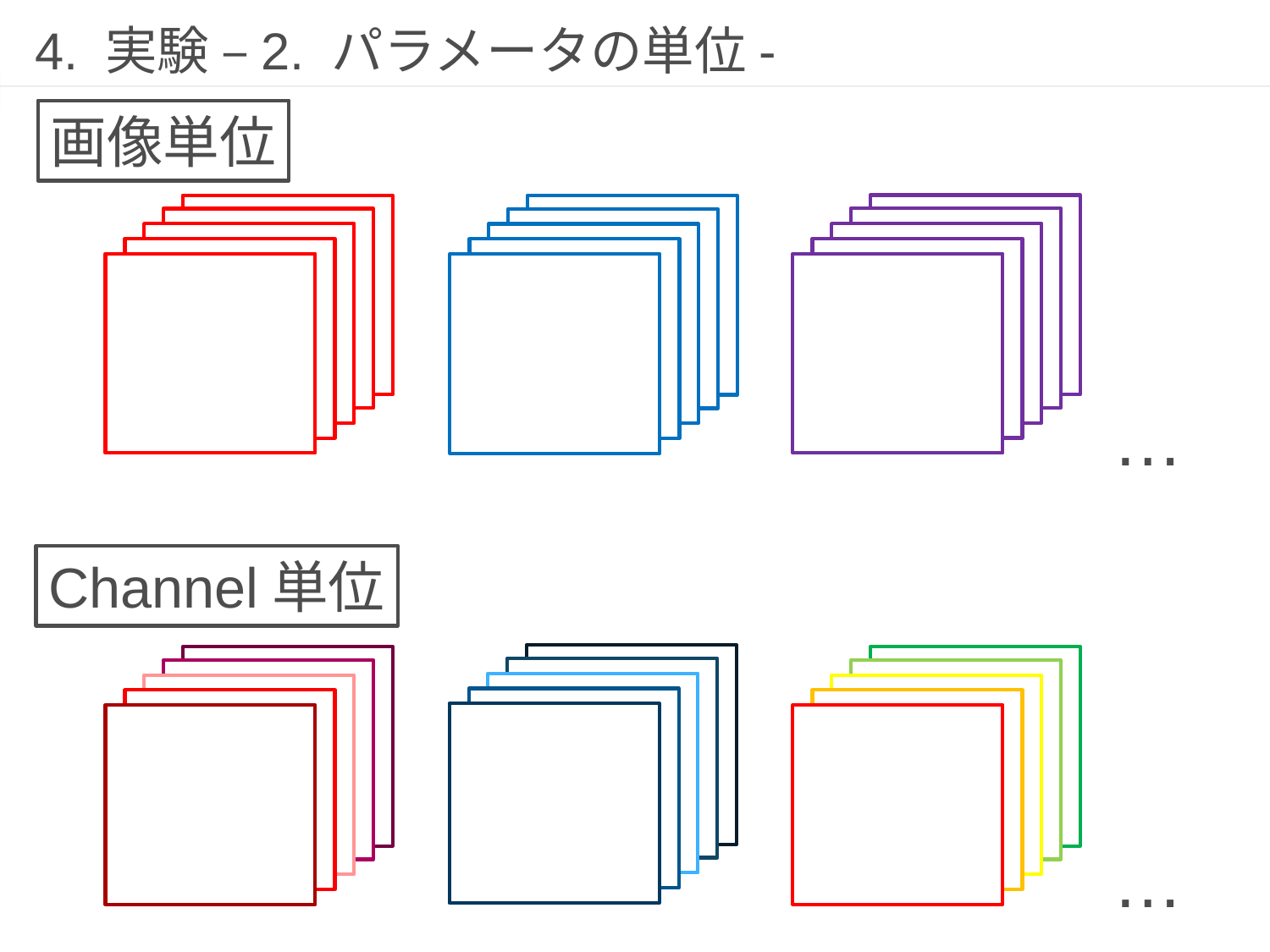

# 4. 実験 –2. パラメータの単位-
画像単位

…
Channel単位

…